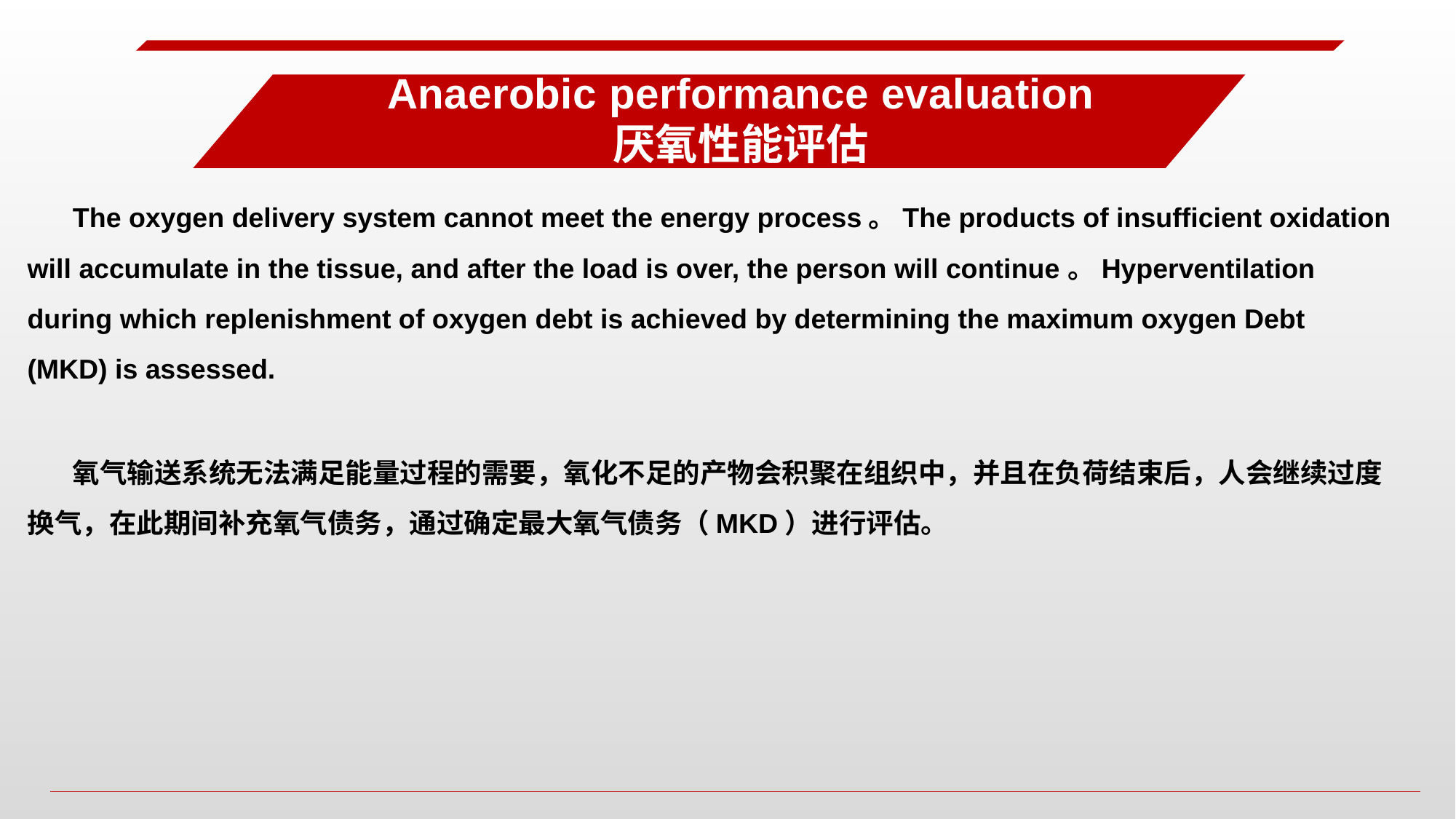

# Anaerobic performance evaluation 厌氧性能评估

The oxygen delivery system cannot meet the energy process。The products of insufficient oxidation will accumulate in the tissue, and after the load is over, the person will continue。Hyperventilation during which replenishment of oxygen debt is achieved by determining the maximum oxygen Debt (MKD) is assessed.

氧气输送系统无法满足能量过程的需要，氧化不足的产物会积聚在组织中，并且在负荷结束后，人会继续过度换气，在此期间补充氧气债务，通过确定最大氧气债务（MKD）进行评估。